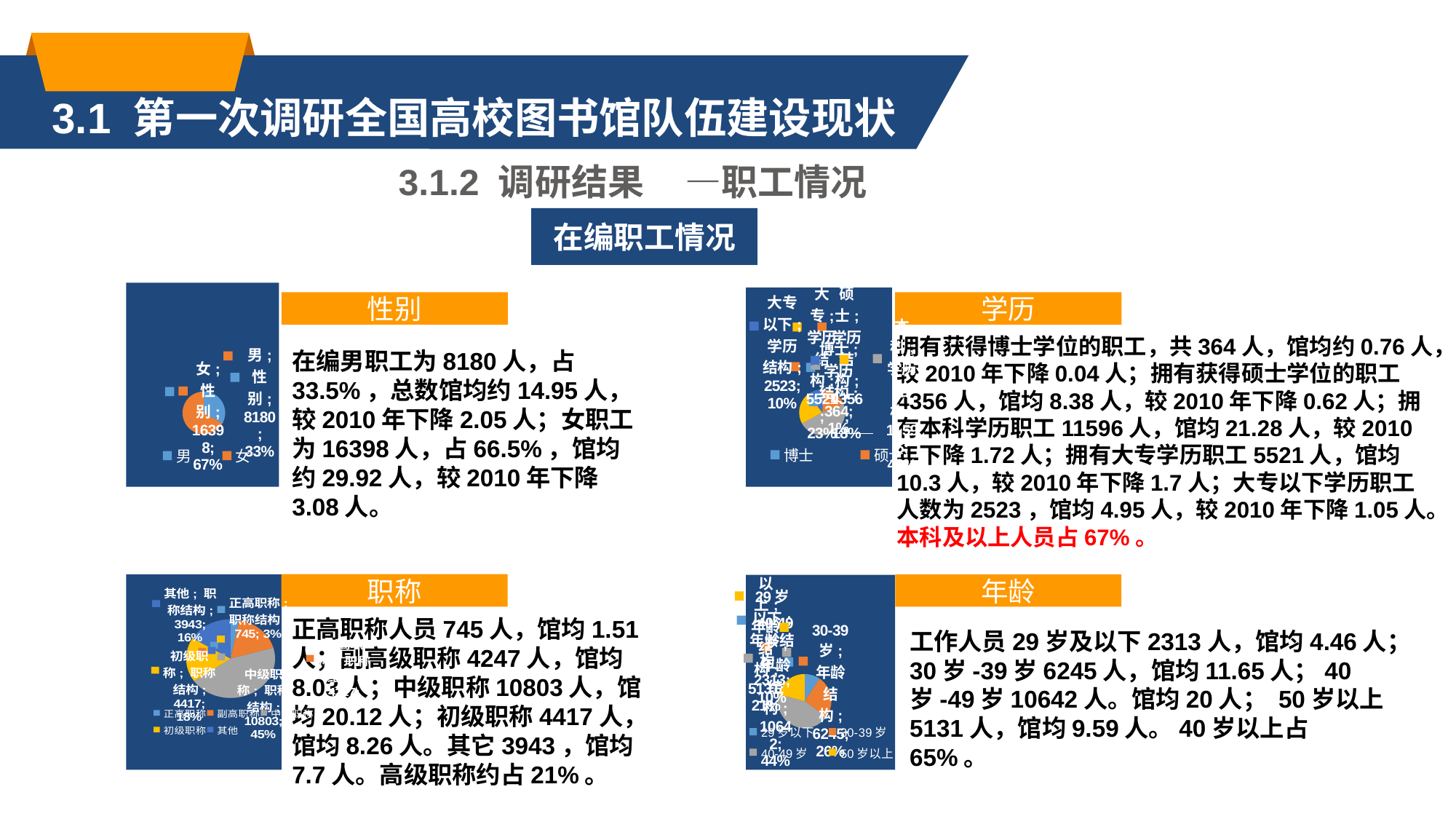

3.1 第一次调研全国高校图书馆队伍建设现状
3.1.2 调研结果     —职工情况
在编职工情况

### Chart

| Category | 性别 |
|---|---|
| 男 | 8180.0 |
| 女 | 16398.0 |

### Chart

| Category | 学历结构 |
|---|---|
| 博士 | 364.0 |
| 硕士 | 4356.0 |
| 本科 | 11596.0 |
| 大专 | 5521.0 |
| 大专以下 | 2523.0 |
性别
学历
拥有获得博士学位的职工，共364人，馆均约0.76人，较2010年下降0.04人；拥有获得硕士学位的职工4356人，馆均8.38人，较2010年下降0.62人；拥有本科学历职工11596人，馆均21.28人，较2010年下降1.72人；拥有大专学历职工5521人，馆均10.3人，较2010年下降1.7人；大专以下学历职工人数为2523，馆均4.95人，较2010年下降1.05人。本科及以上人员占67%。
在编男职工为8180人，占33.5%，总数馆均约14.95人，较2010年下降2.05人；女职工为16398人，占66.5%，馆均约29.92人，较2010年下降3.08人。

### Chart

| Category | 职称结构 |
|---|---|
| 正高职称 | 745.0 |
| 副高职称 | 4217.0 |
| 中级职称 | 10803.0 |
| 初级职称 | 4417.0 |
| 其他 | 3943.0 |

### Chart

| Category | 年龄结构 |
|---|---|
| 29岁以下 | 2313.0 |
| 30-39岁 | 6245.0 |
| 40-49岁 | 10642.0 |
| 50岁以上 | 5131.0 |
职称

年龄

正高职称人员745人，馆均1.51人；副高级职称4247人，馆均8.03人；中级职称10803人，馆均20.12人；初级职称4417人，馆均8.26人。其它3943，馆均7.7人。高级职称约占21%。
工作人员29岁及以下2313人，馆均4.46人；30岁-39岁6245人，馆均11.65人；40岁-49岁10642人。馆均20人； 50岁以上5131人，馆均9.59人。40岁以上占65%。